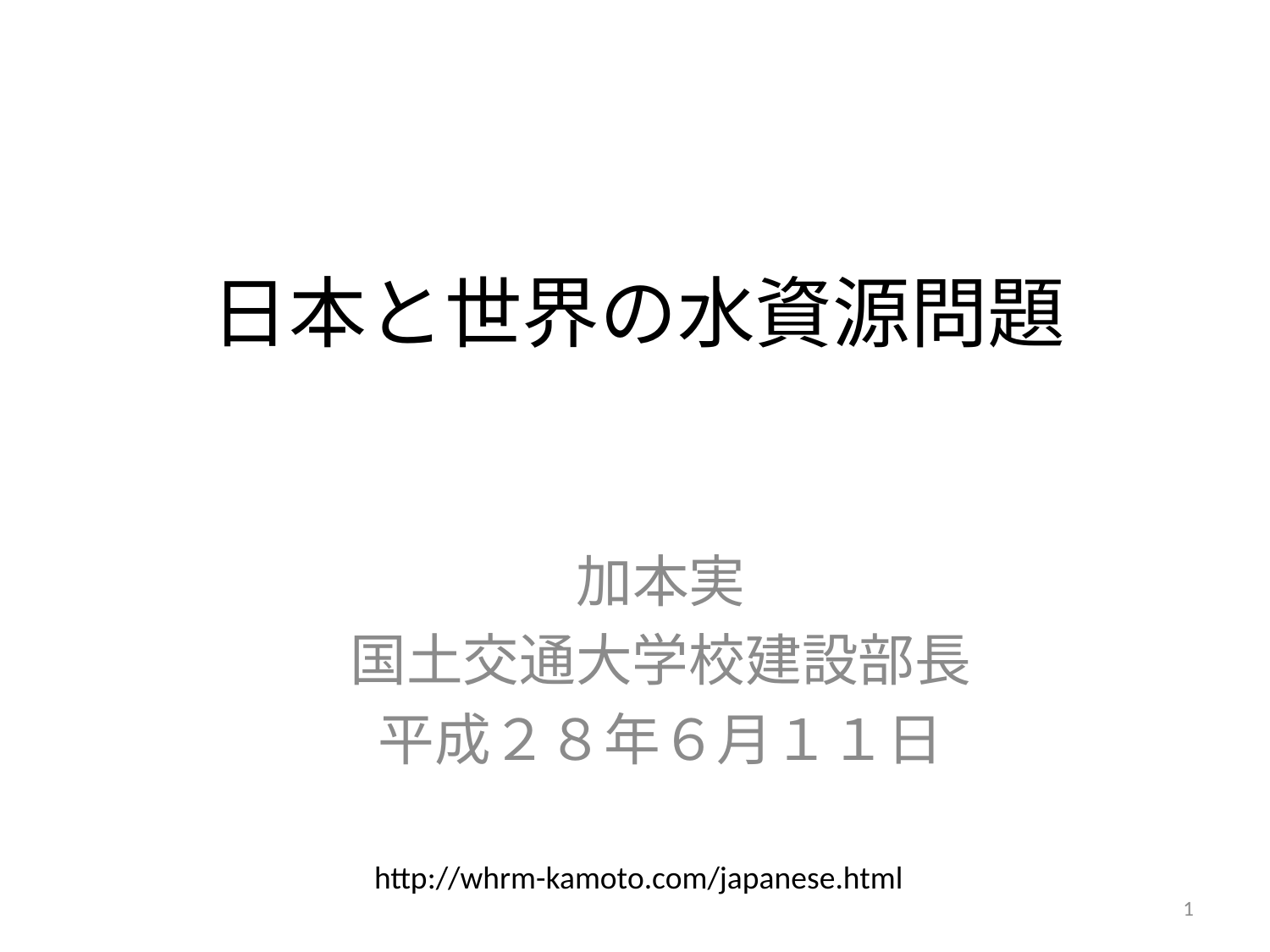

# 日本と世界の水資源問題
加本実
国土交通大学校建設部長
平成２８年６月１１日

http://whrm-kamoto.com/japanese.html
1